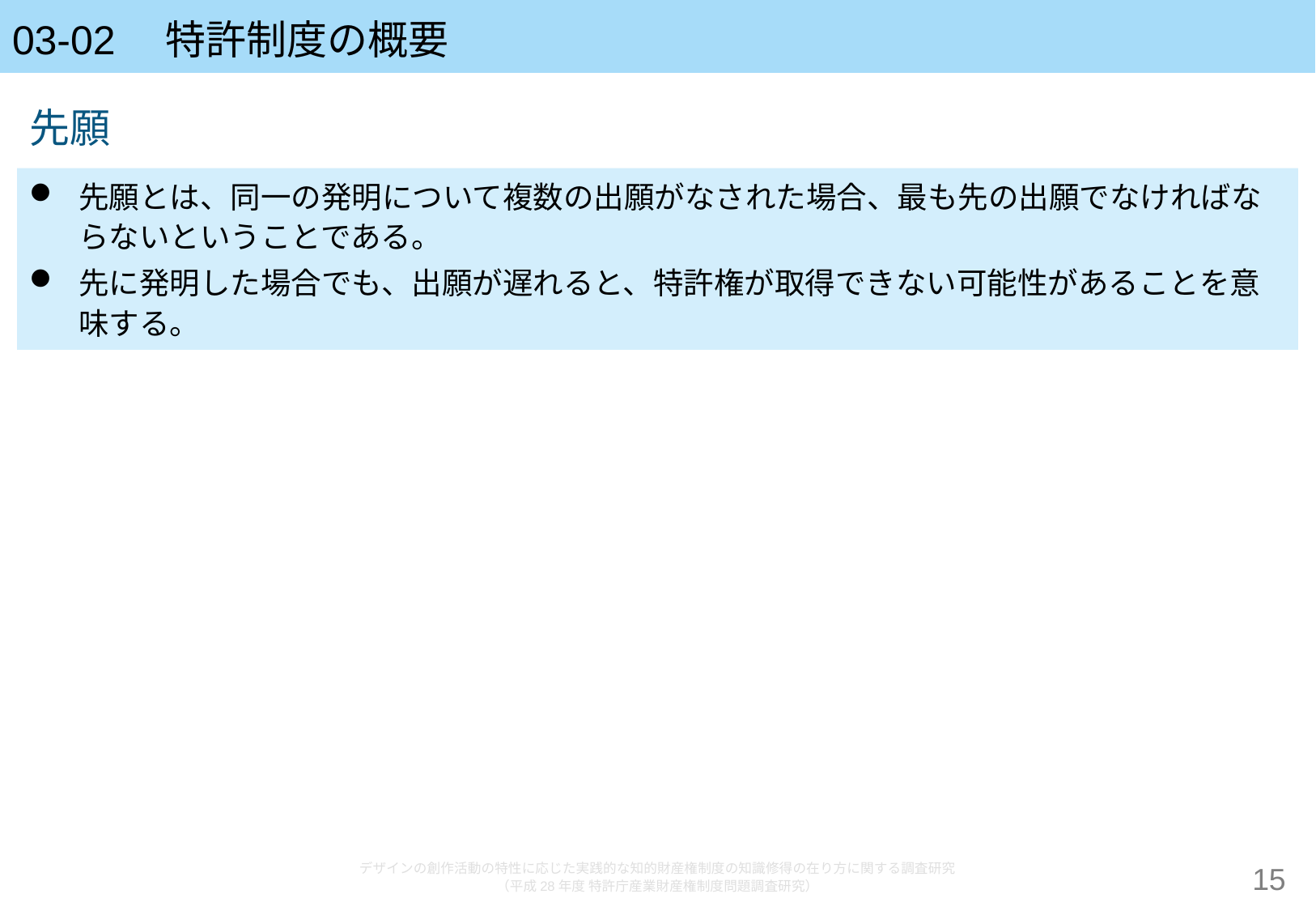

# 03-02　特許制度の概要
先願
先願とは、同一の発明について複数の出願がなされた場合、最も先の出願でなければならないということである。
先に発明した場合でも、出願が遅れると、特許権が取得できない可能性があることを意味する。
デザインの創作活動の特性に応じた実践的な知的財産権制度の知識修得の在り方に関する調査研究
（平成28年度 特許庁産業財産権制度問題調査研究）
15